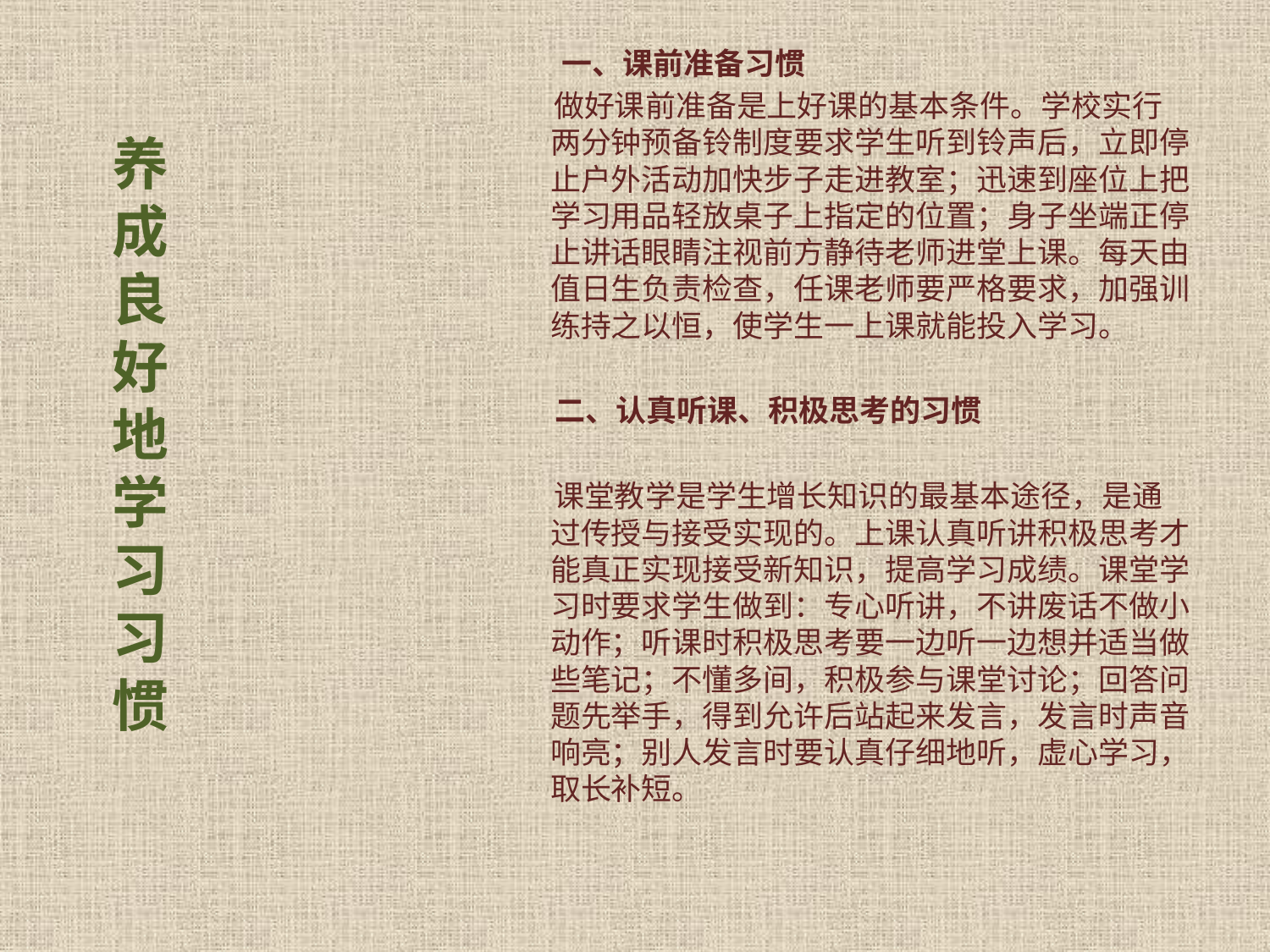

一、课前准备习惯
      做好课前准备是上好课的基本条件。学校实行两分钟预备铃制度要求学生听到铃声后，立即停止户外活动加快步子走进教室；迅速到座位上把学习用品轻放桌子上指定的位置；身子坐端正停止讲话眼睛注视前方静待老师进堂上课。每天由值日生负责检查，任课老师要严格要求，加强训练持之以恒，使学生一上课就能投入学习。

      二、认真听课、积极思考的习惯

      课堂教学是学生增长知识的最基本途径，是通过传授与接受实现的。上课认真听讲积极思考才能真正实现接受新知识，提高学习成绩。课堂学习时要求学生做到：专心听讲，不讲废话不做小动作；听课时积极思考要一边听一边想并适当做些笔记；不懂多间，积极参与课堂讨论；回答问题先举手，得到允许后站起来发言，发言时声音响亮；别人发言时要认真仔细地听，虚心学习，取长补短。

# 养 成 良 好 地 学 习 习 惯